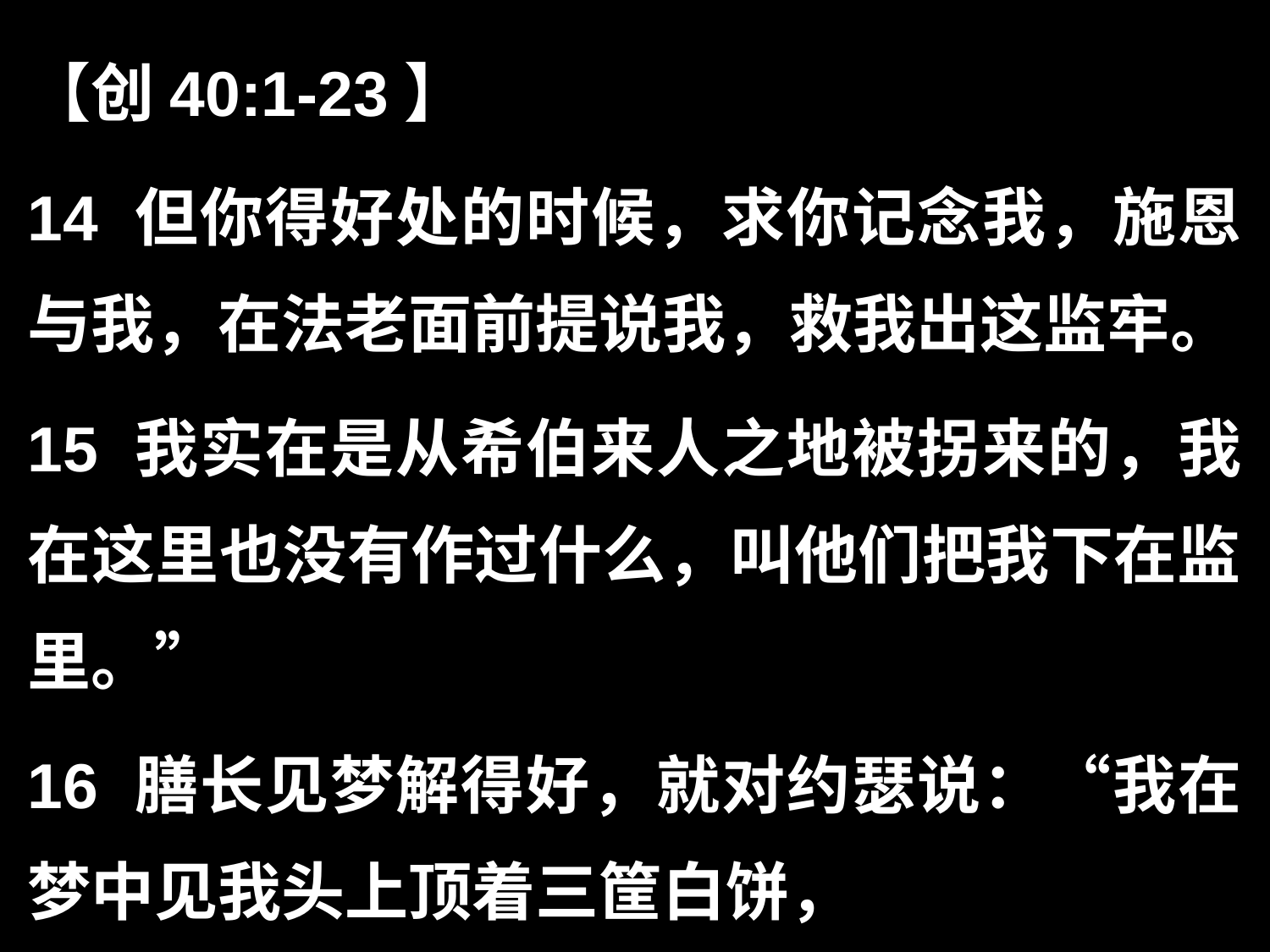

【创40:1-23】
14 但你得好处的时候，求你记念我，施恩与我，在法老面前提说我，救我出这监牢。
15 我实在是从希伯来人之地被拐来的，我在这里也没有作过什么，叫他们把我下在监里。”
16 膳长见梦解得好，就对约瑟说：“我在梦中见我头上顶着三筐白饼，